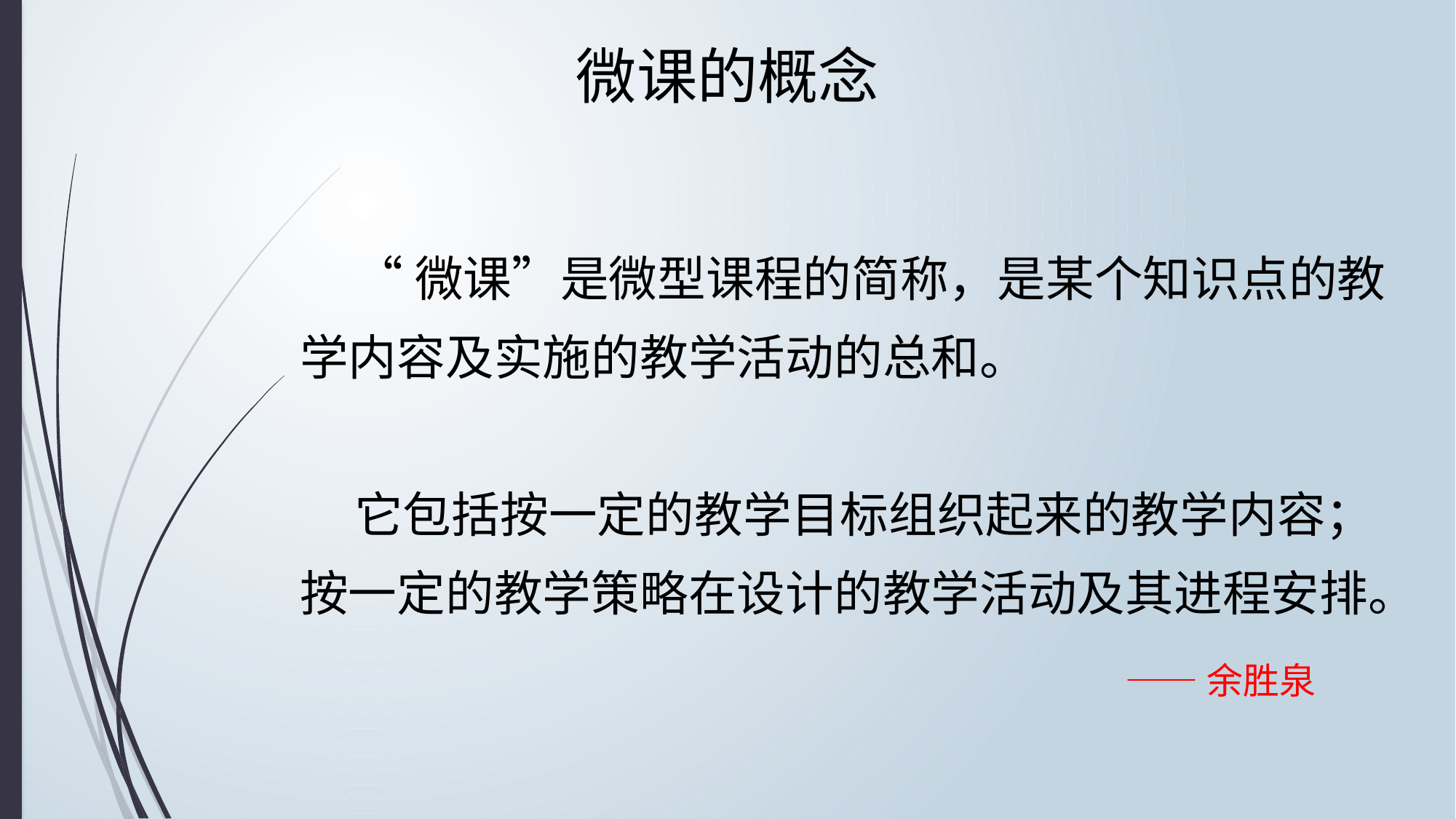

微课的概念
“微课”是微型课程的简称，是某个知识点的教学内容及实施的教学活动的总和。

它包括按一定的教学目标组织起来的教学内容；按一定的教学策略在设计的教学活动及其进程安排。

——余胜泉